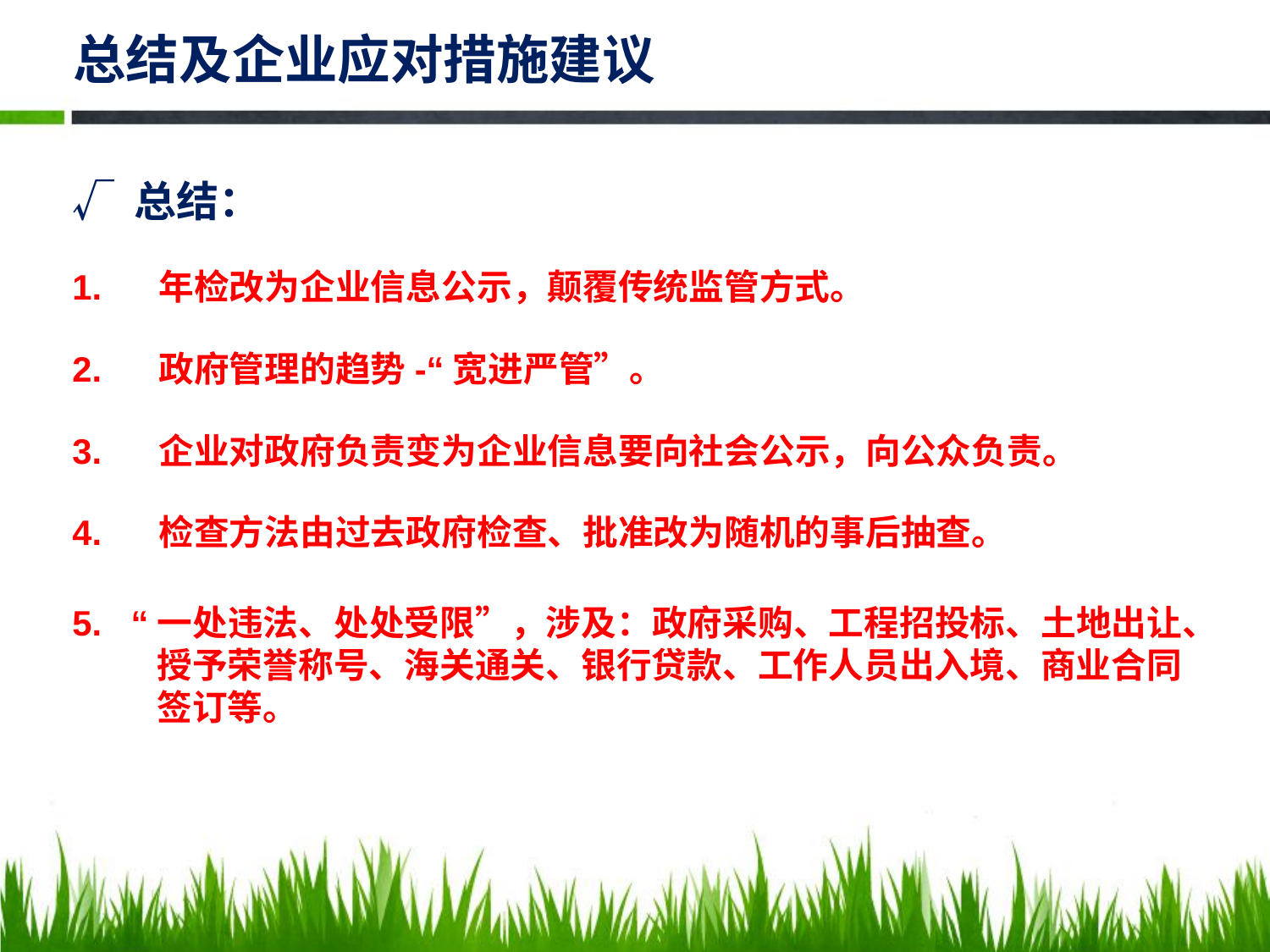

# 总结及企业应对措施建议
√ 总结：

1.     年检改为企业信息公示，颠覆传统监管方式。

2.     政府管理的趋势-“宽进严管”。

3.     企业对政府负责变为企业信息要向社会公示，向公众负责。

4.     检查方法由过去政府检查、批准改为随机的事后抽查。

5.   “一处违法、处处受限”，涉及：政府采购、工程招投标、土地出让、授予荣誉称号、海关通关、银行贷款、工作人员出入境、商业合同签订等。